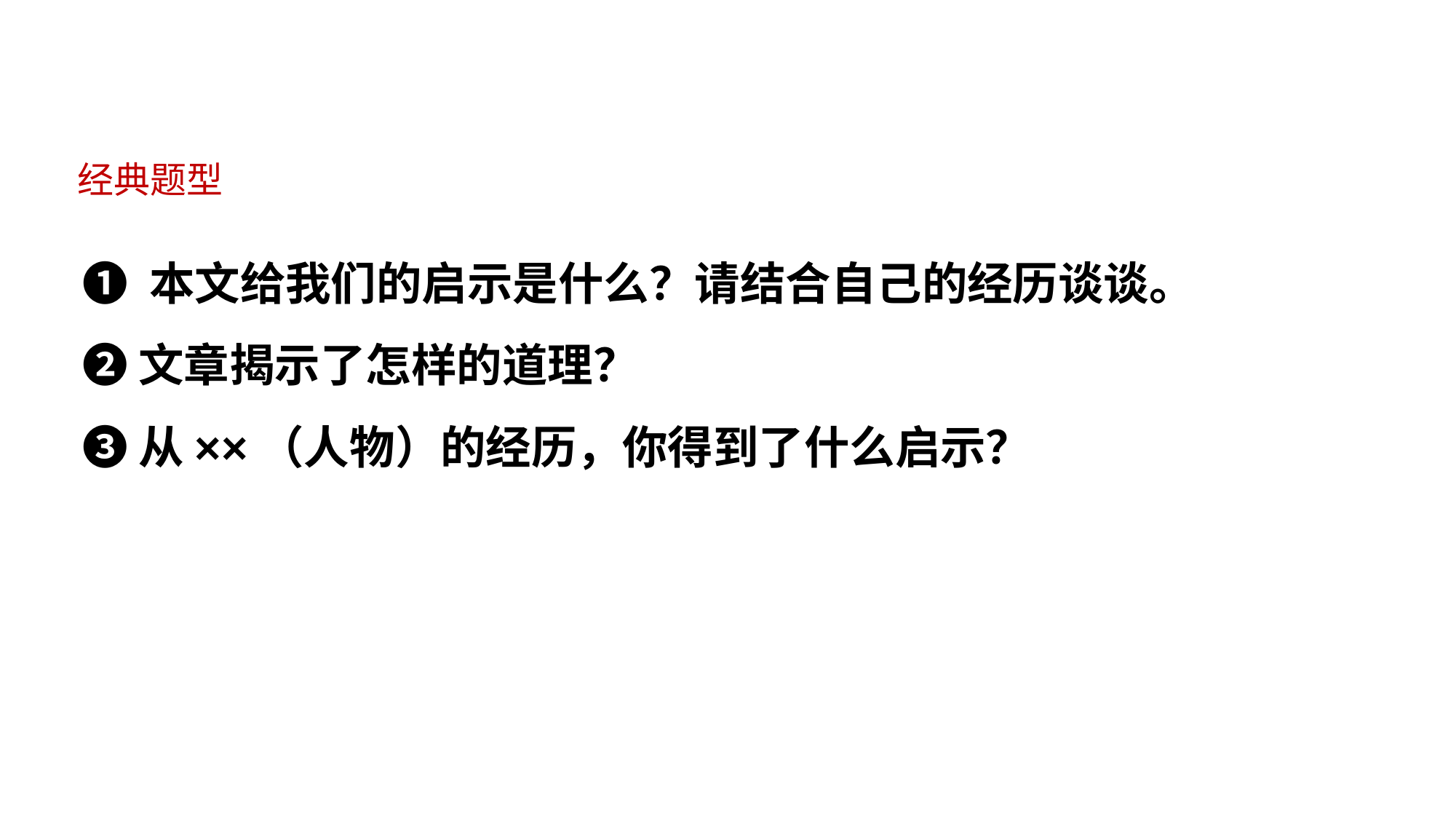

经典题型
❶ 本文给我们的启示是什么？请结合自己的经历谈谈。
❷ 文章揭示了怎样的道理？
❸ 从××（人物）的经历，你得到了什么启示？